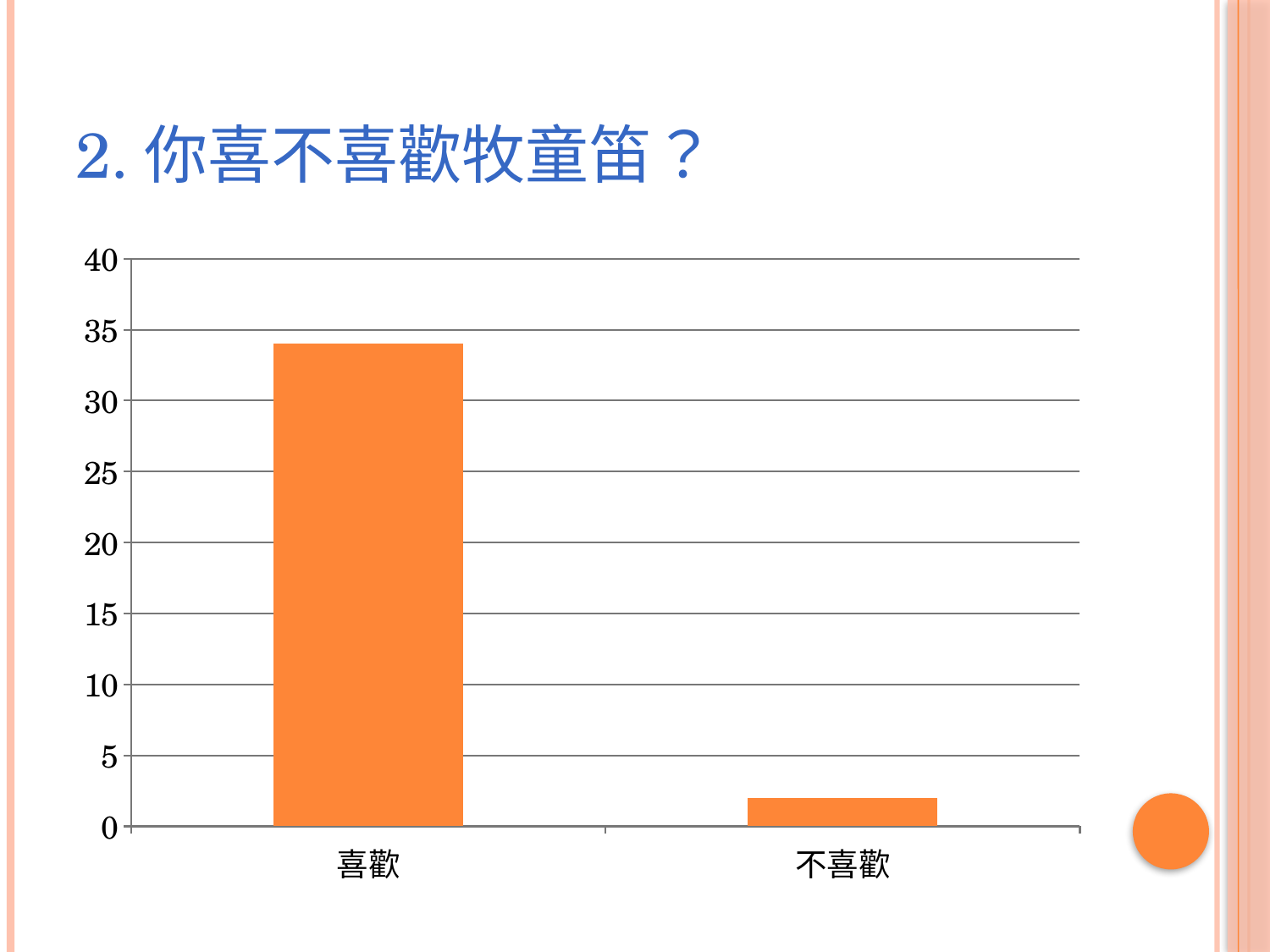

# 2.你喜不喜歡牧童笛？

### Chart

| Category | 數列 1 |
|---|---|
| 喜歡 | 34.0 |
| 不喜歡 | 2.0 |